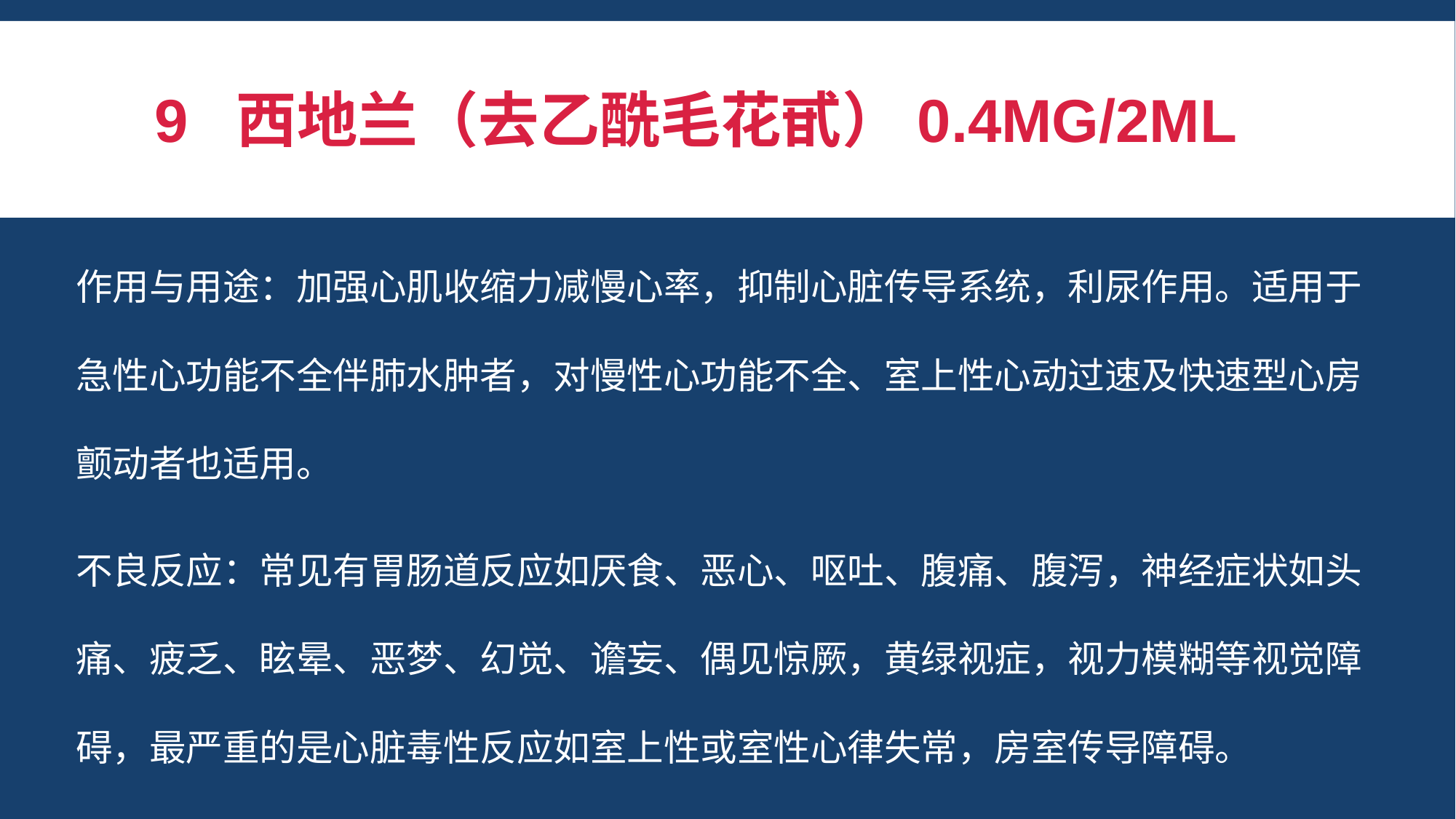

# 9  西地兰（去乙酰毛花甙）0.4mg/2ml
作用与用途：加强心肌收缩力减慢心率，抑制心脏传导系统，利尿作用。适用于急性心功能不全伴肺水肿者，对慢性心功能不全、室上性心动过速及快速型心房颤动者也适用。
不良反应：常见有胃肠道反应如厌食、恶心、呕吐、腹痛、腹泻，神经症状如头痛、疲乏、眩晕、恶梦、幻觉、谵妄、偶见惊厥，黄绿视症，视力模糊等视觉障碍，最严重的是心脏毒性反应如室上性或室性心律失常，房室传导障碍。